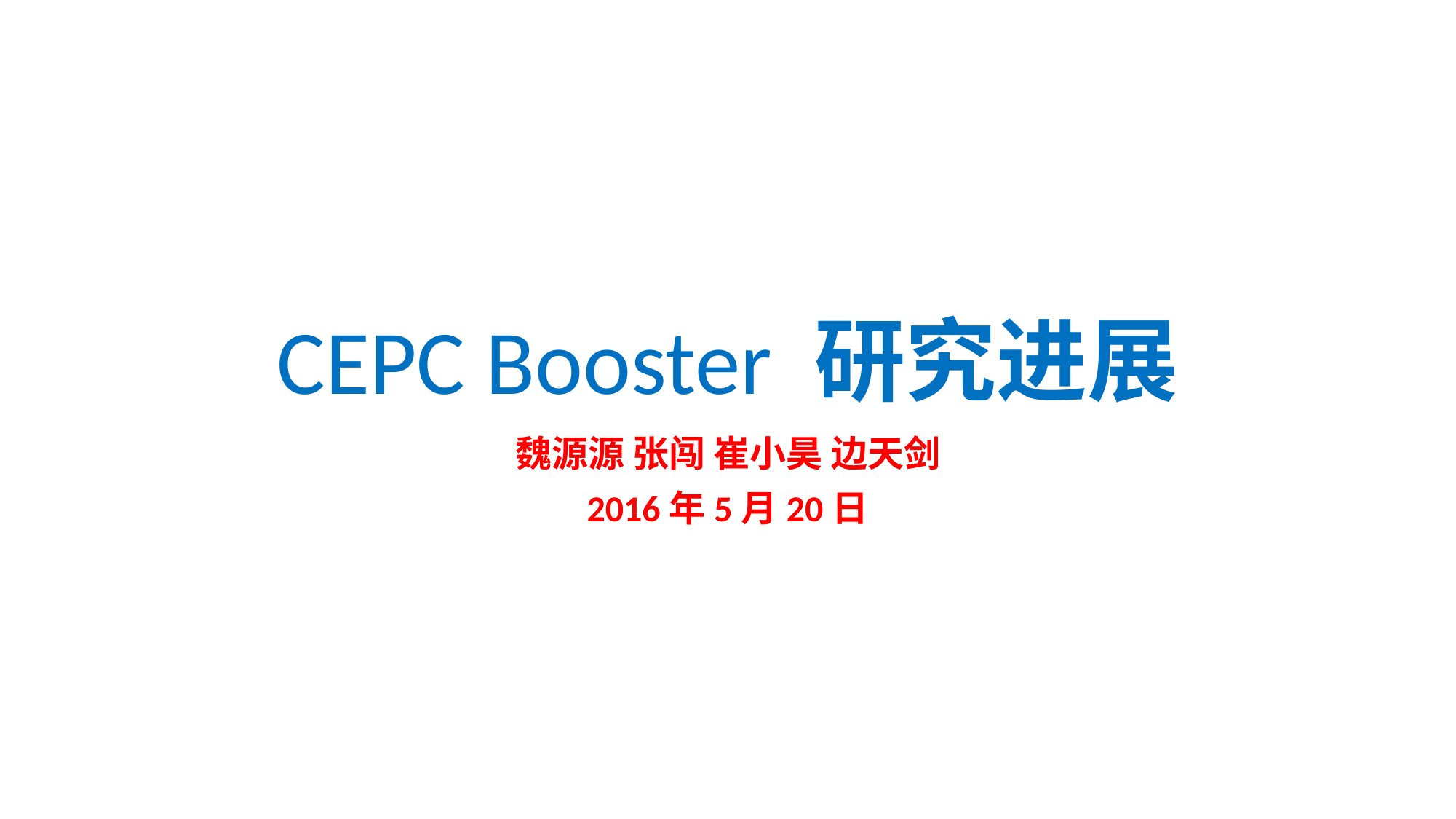

# CEPC Booster 研究进展
魏源源 张闯 崔小昊 边天剑
2016年5月20日